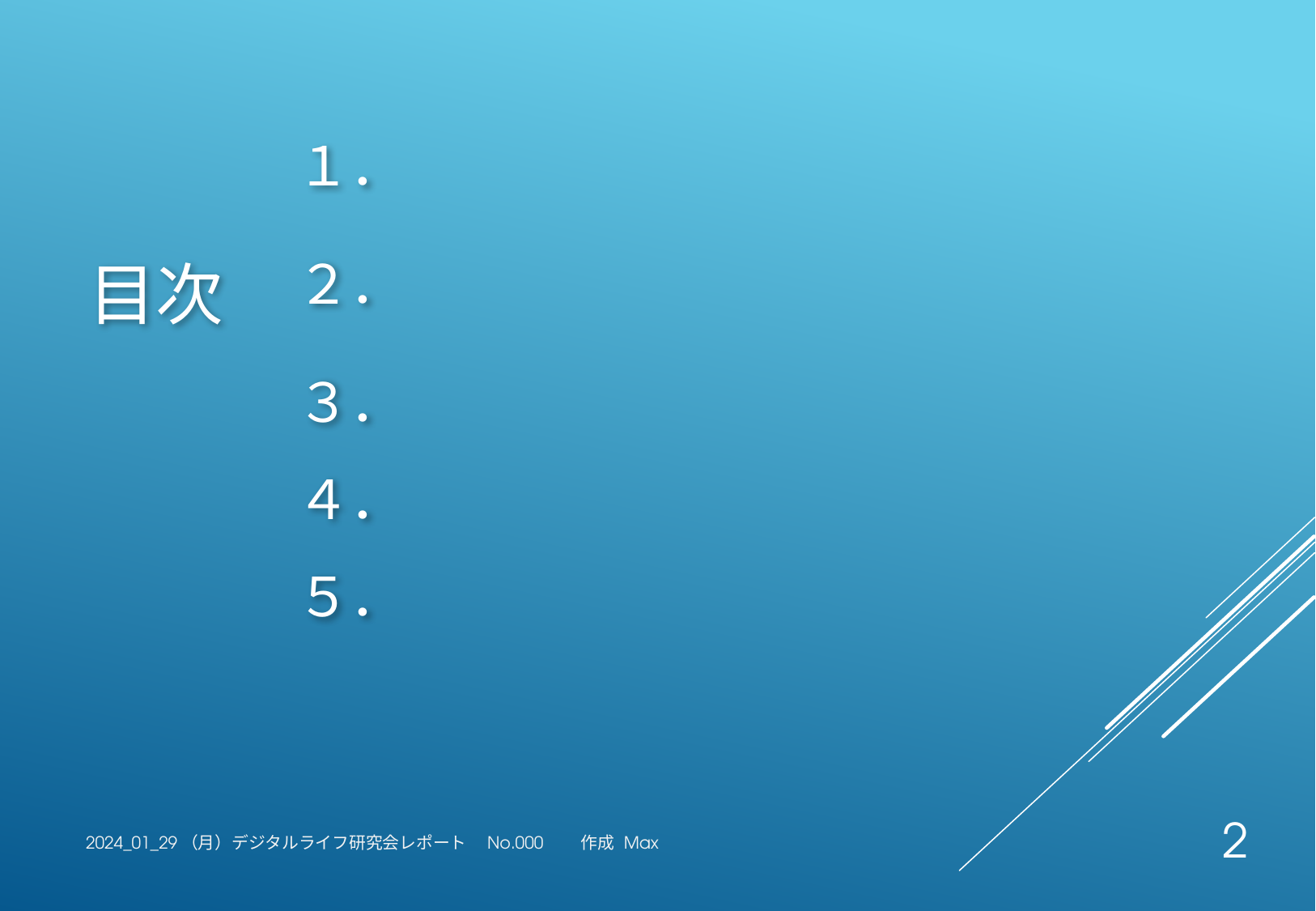

１．
２．
３．
４．
５．

目次

2
2024_01_29（月）デジタルライフ研究会レポート　No.000　　作成 Max